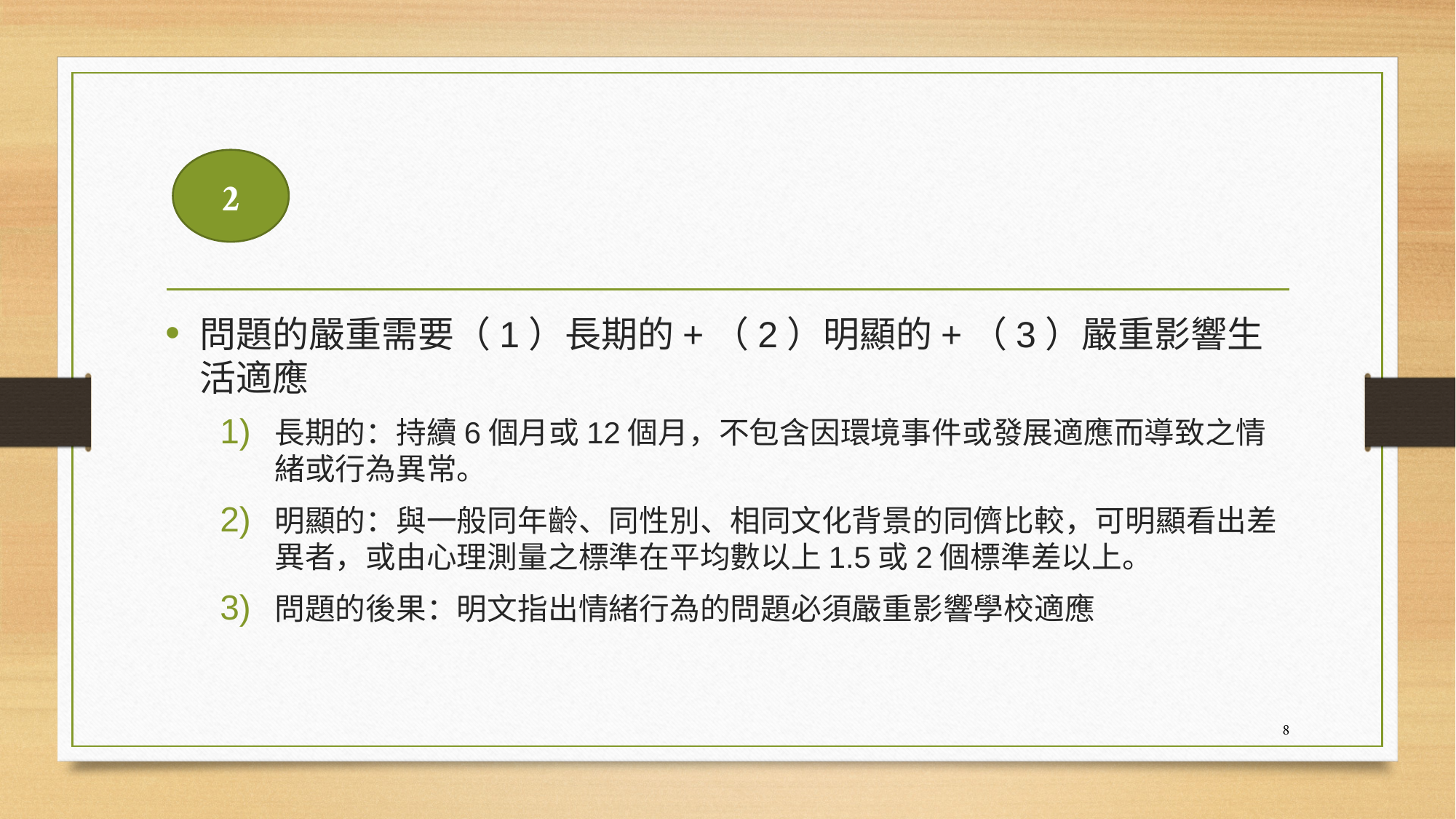

#
2
問題的嚴重需要（1）長期的+（2）明顯的+（3）嚴重影響生活適應
長期的：持續6個月或12個月，不包含因環境事件或發展適應而導致之情緒或行為異常。
明顯的：與一般同年齡、同性別、相同文化背景的同儕比較，可明顯看出差異者，或由心理測量之標準在平均數以上1.5或2個標準差以上。
問題的後果：明文指出情緒行為的問題必須嚴重影響學校適應
8